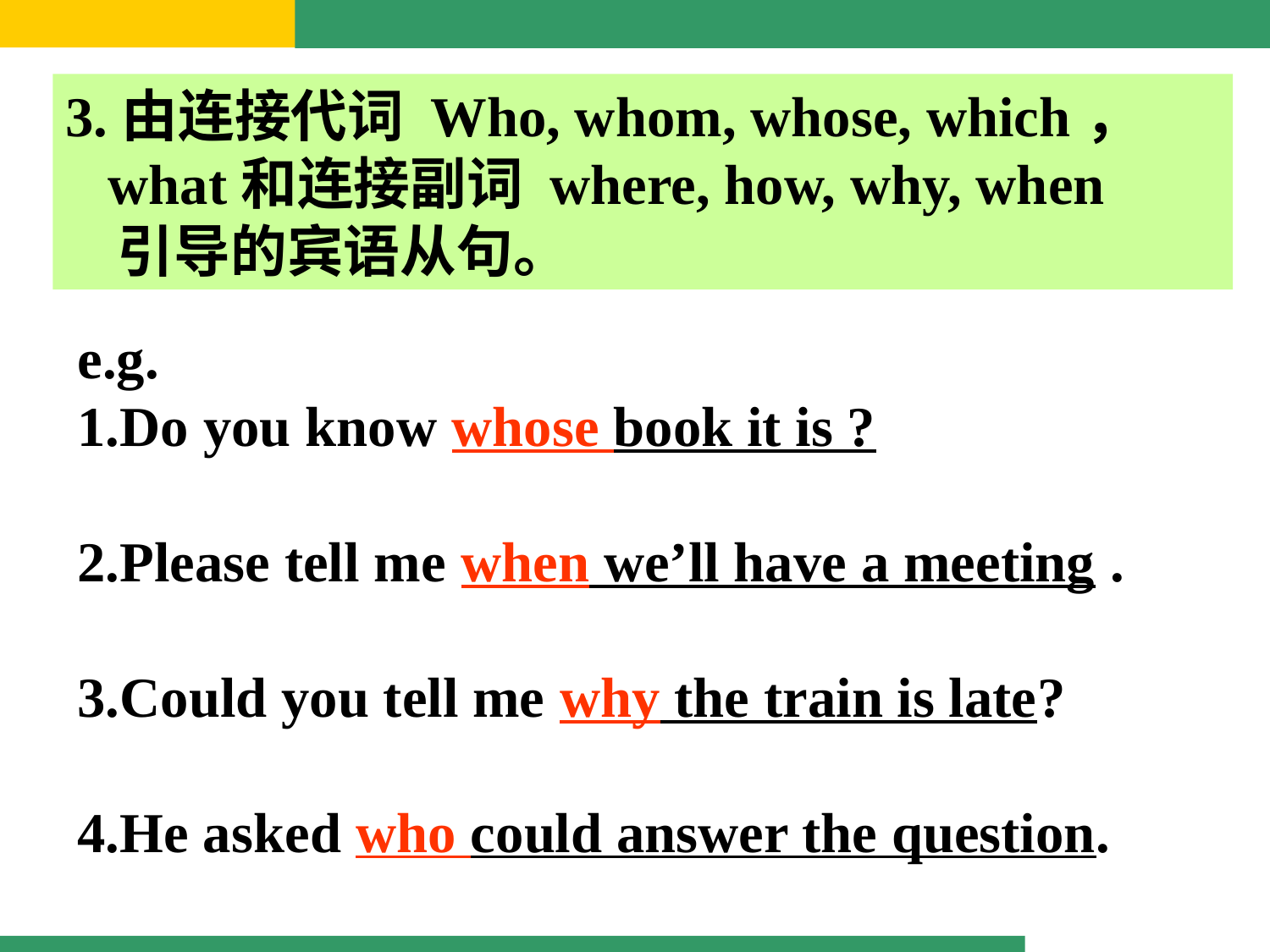

3.由连接代词 Who, whom, whose, which，
   what和连接副词 where, how, why, when
   引导的宾语从句。
e.g.
1.Do you know whose book it is ?

2.Please tell me when we’ll have a meeting .

3.Could you tell me why the train is late?

4.He asked who could answer the question.